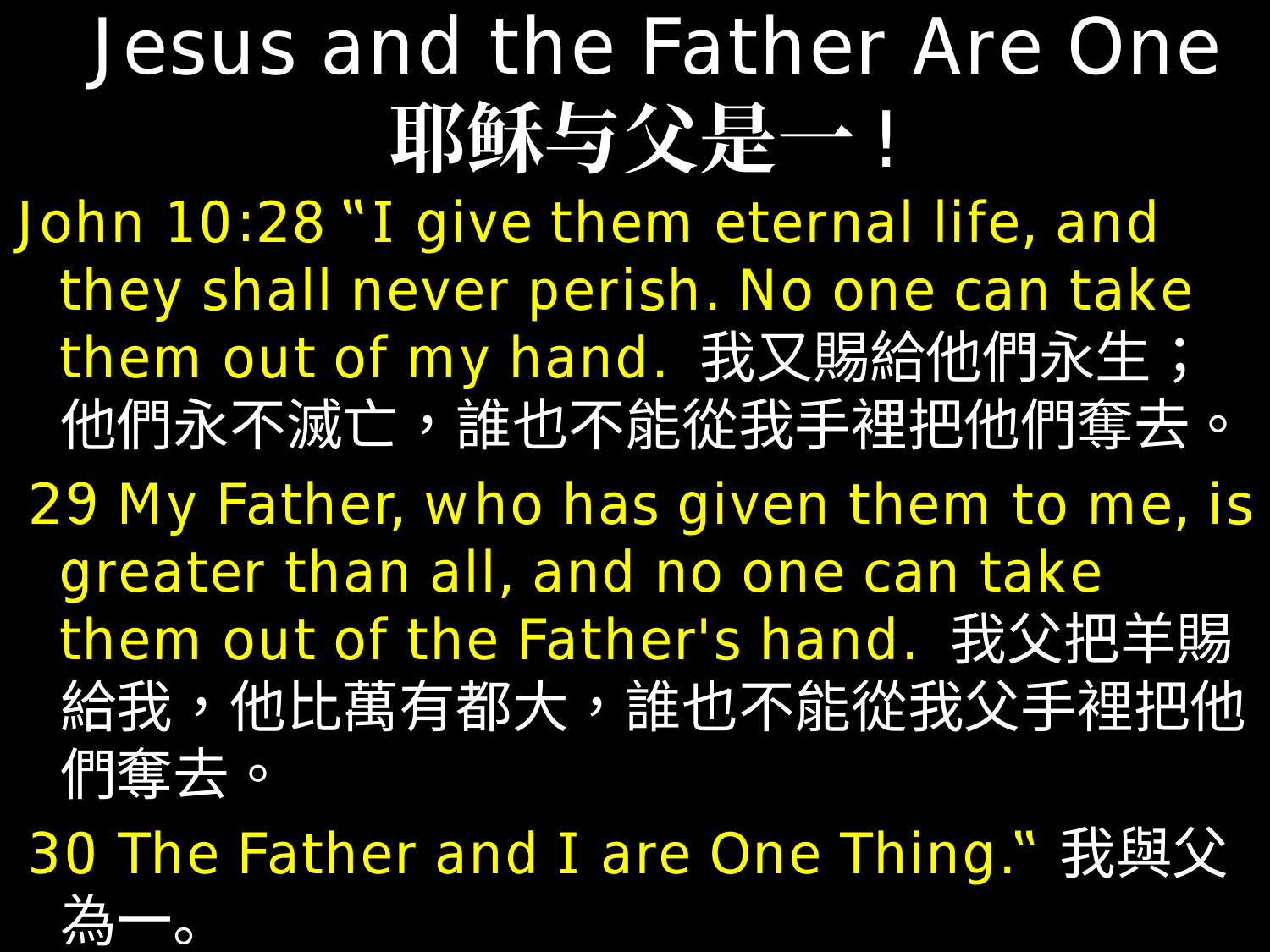

# Jesus and the Father Are One 耶稣与父是一!
John 10:28 “I give them eternal life, and they shall never perish. No one can take them out of my hand. 我又賜給他們永生；他們永不滅亡，誰也不能從我手裡把他們奪去。
 29 My Father, who has given them to me, is greater than all, and no one can take them out of the Father's hand. 我父把羊賜給我，他比萬有都大，誰也不能從我父手裡把他們奪去。
 30 The Father and I are One Thing.“我與父為一。